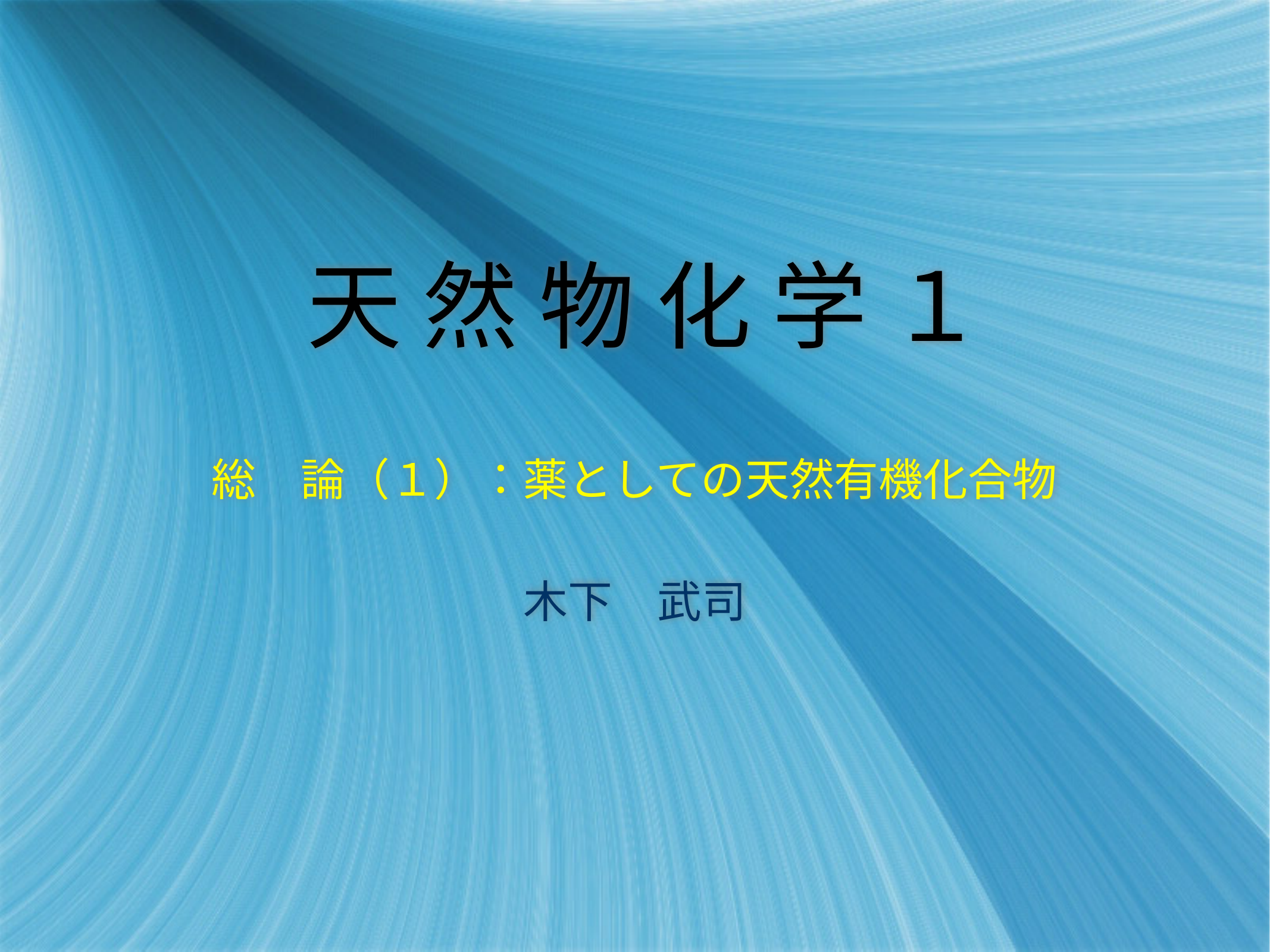

# 天 然 物 化 学 １
総　論（１）：薬としての天然有機化合物

木下　武司